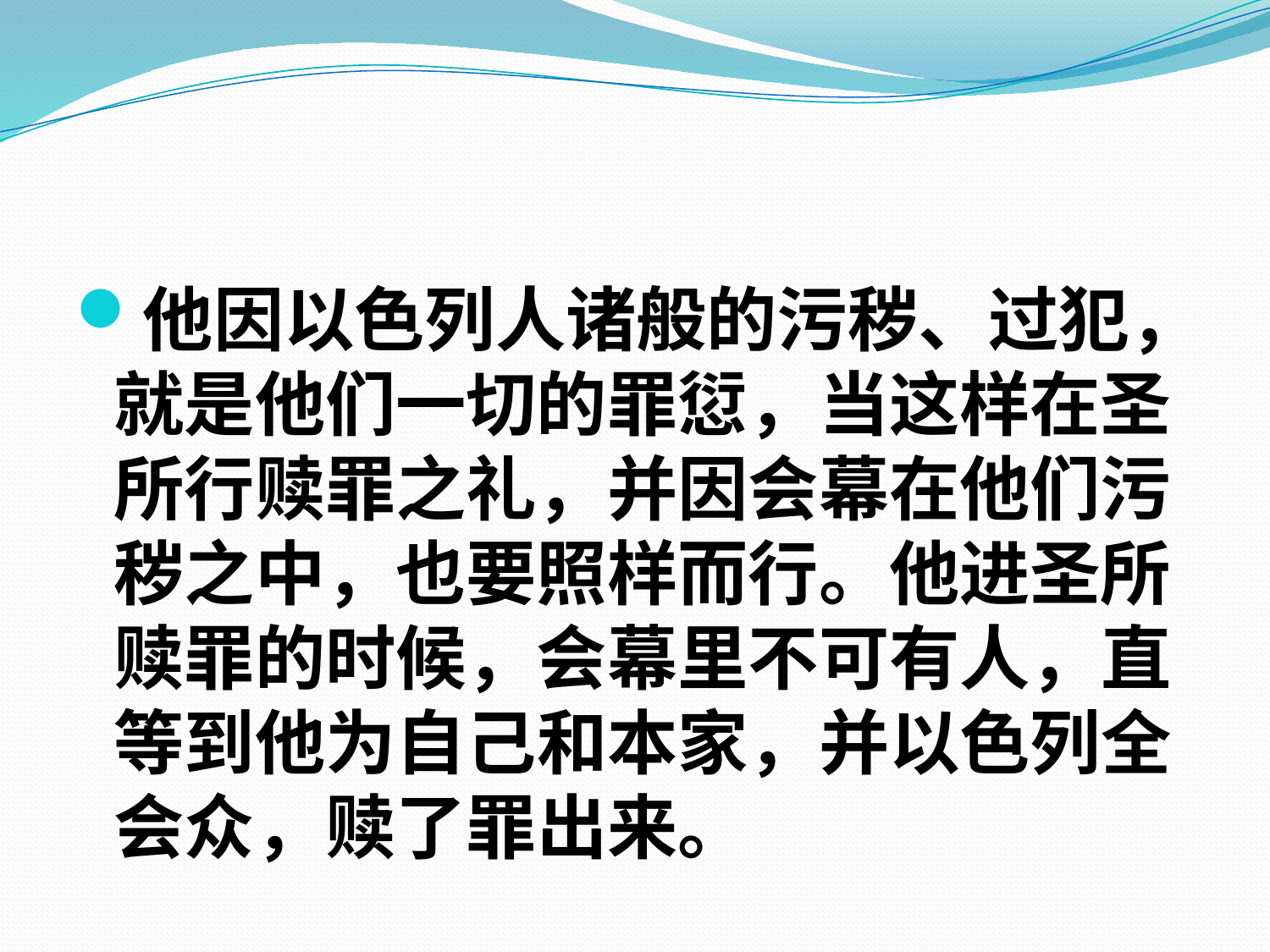

#
他因以色列人诸般的污秽、过犯，就是他们一切的罪愆，当这样在圣所行赎罪之礼，并因会幕在他们污秽之中，也要照样而行。他进圣所赎罪的时候，会幕里不可有人，直等到他为自己和本家，并以色列全会众，赎了罪出来。